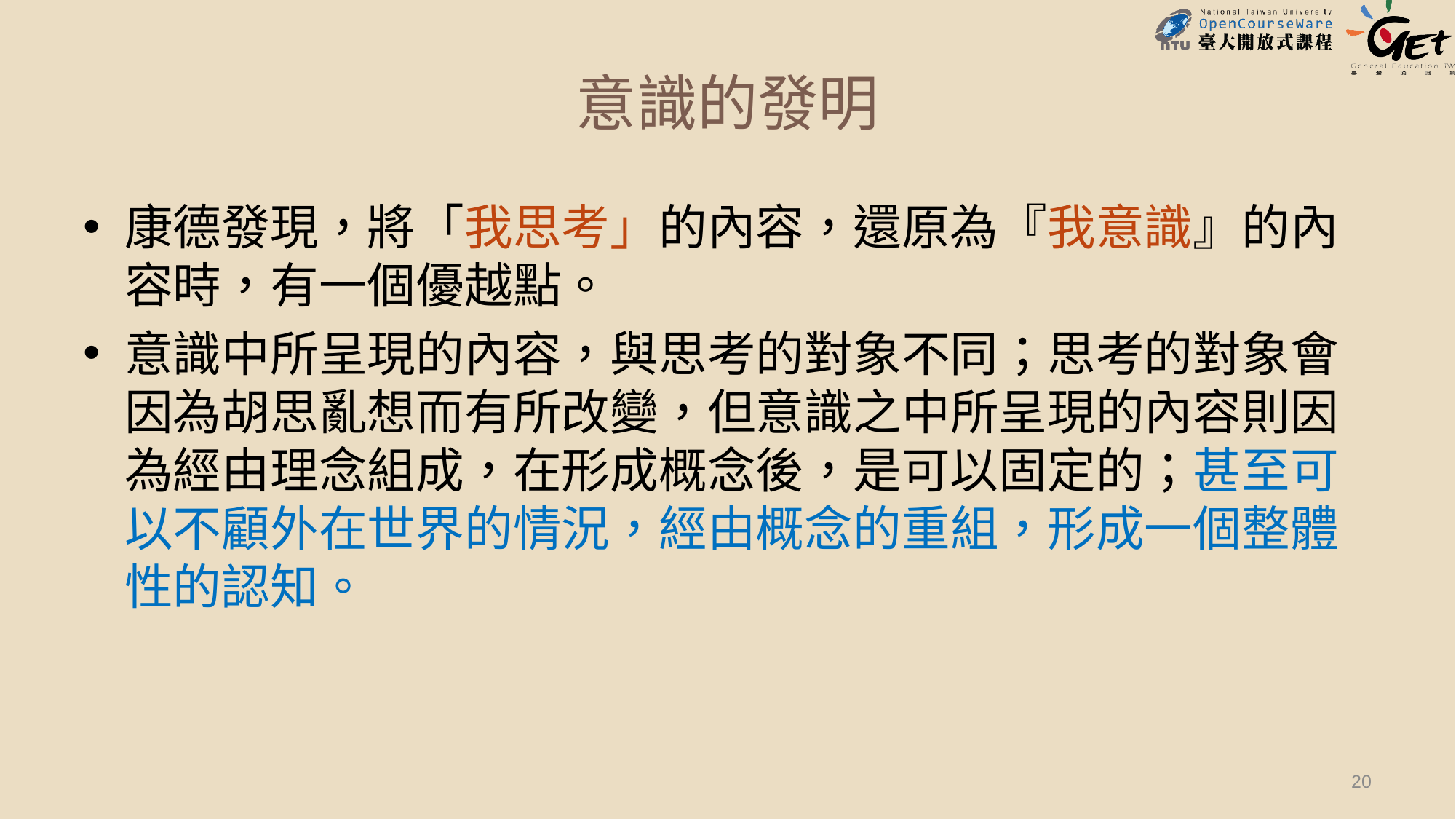

# 意識的發明
康德發現，將「我思考」的內容，還原為『我意識』的內容時，有一個優越點。
意識中所呈現的內容，與思考的對象不同；思考的對象會因為胡思亂想而有所改變，但意識之中所呈現的內容則因為經由理念組成，在形成概念後，是可以固定的；甚至可以不顧外在世界的情況，經由概念的重組，形成一個整體性的認知。
20